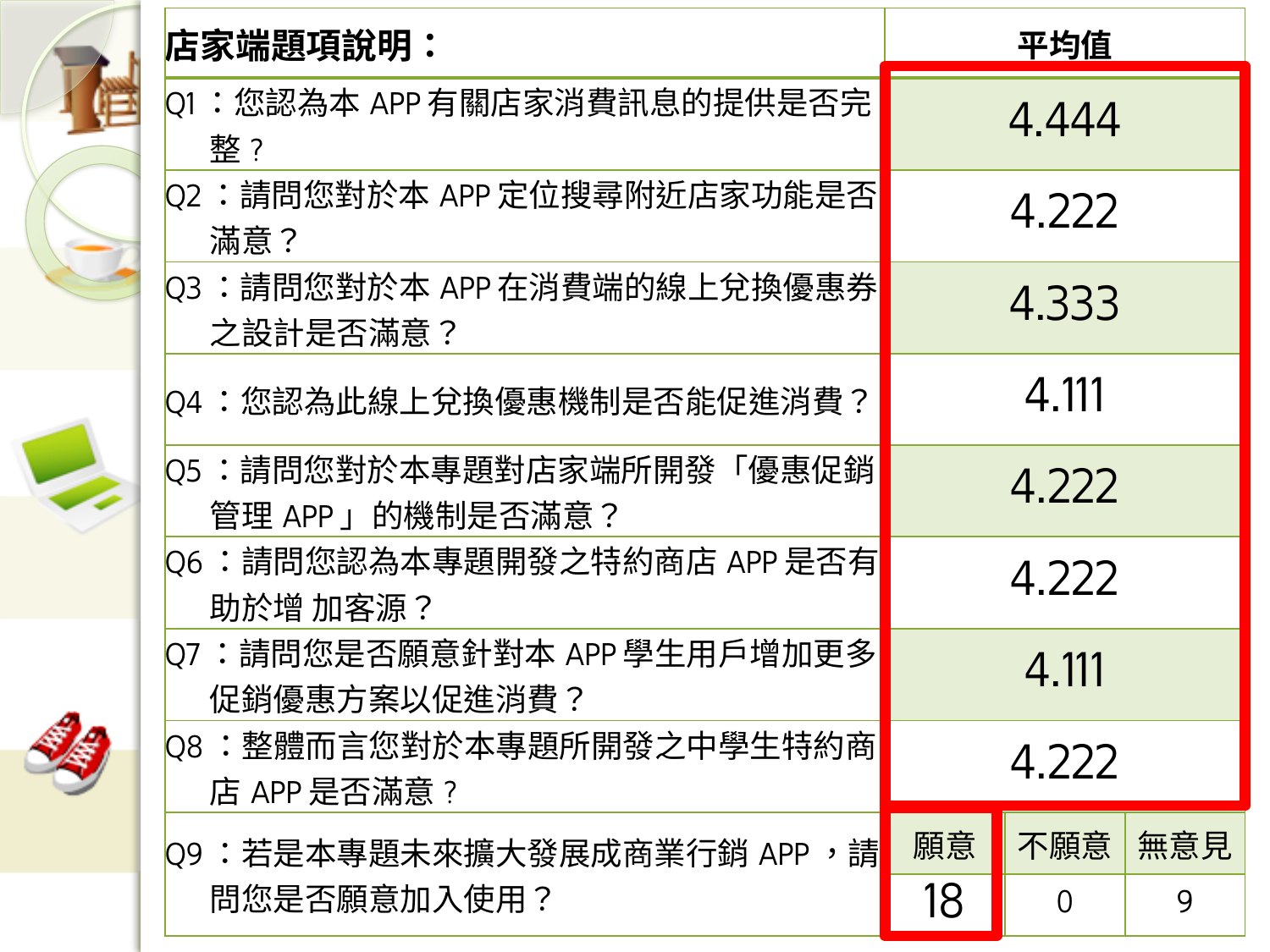

| 店家端題項說明： | 平均值 |  |  |
| --- | --- | --- | --- |
| Q1：您認為本APP有關店家消費訊息的提供是否完整? | 4.444 |  |  |
| Q2：請問您對於本APP定位搜尋附近店家功能是否滿意？ | 4.222 |  |  |
| Q3：請問您對於本APP在消費端的線上兌換優惠券之設計是否滿意？ | 4.333 |  |  |
| Q4：您認為此線上兌換優惠機制是否能促進消費？ | 4.111 |  |  |
| Q5：請問您對於本專題對店家端所開發「優惠促銷管理APP」的機制是否滿意？ | 4.222 |  |  |
| Q6：請問您認為本專題開發之特約商店APP是否有助於增 加客源？ | 4.222 |  |  |
| Q7：請問您是否願意針對本APP學生用戶增加更多促銷優惠方案以促進消費？ | 4.111 |  |  |
| Q8：整體而言您對於本專題所開發之中學生特約商店APP是否滿意? | 4.222 |  |  |
| Q9：若是本專題未來擴大發展成商業行銷APP，請問您是否願意加入使用？ | 願意 | 不願意 | 無意見 |
|  | 18 | 0 | 9 |